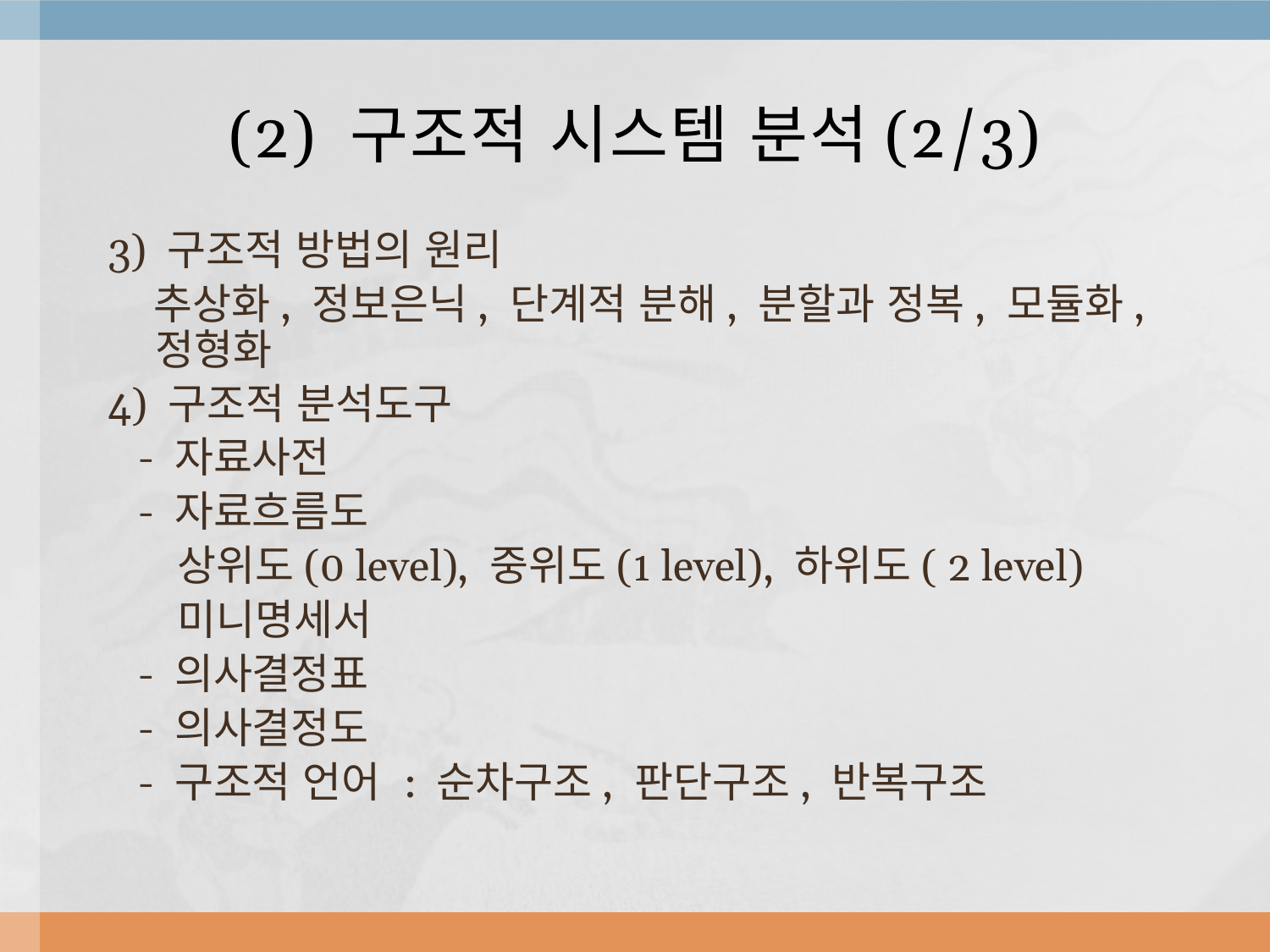

# (2) 구조적 시스템 분석(2/3)
3) 구조적 방법의 원리
   추상화, 정보은닉, 단계적 분해, 분할과 정복, 모듈화, 정형화
4) 구조적 분석도구
   - 자료사전
   - 자료흐름도
     상위도(0 level), 중위도(1 level), 하위도( 2 level)
     미니명세서
   - 의사결정표
   - 의사결정도
   - 구조적 언어 : 순차구조, 판단구조, 반복구조